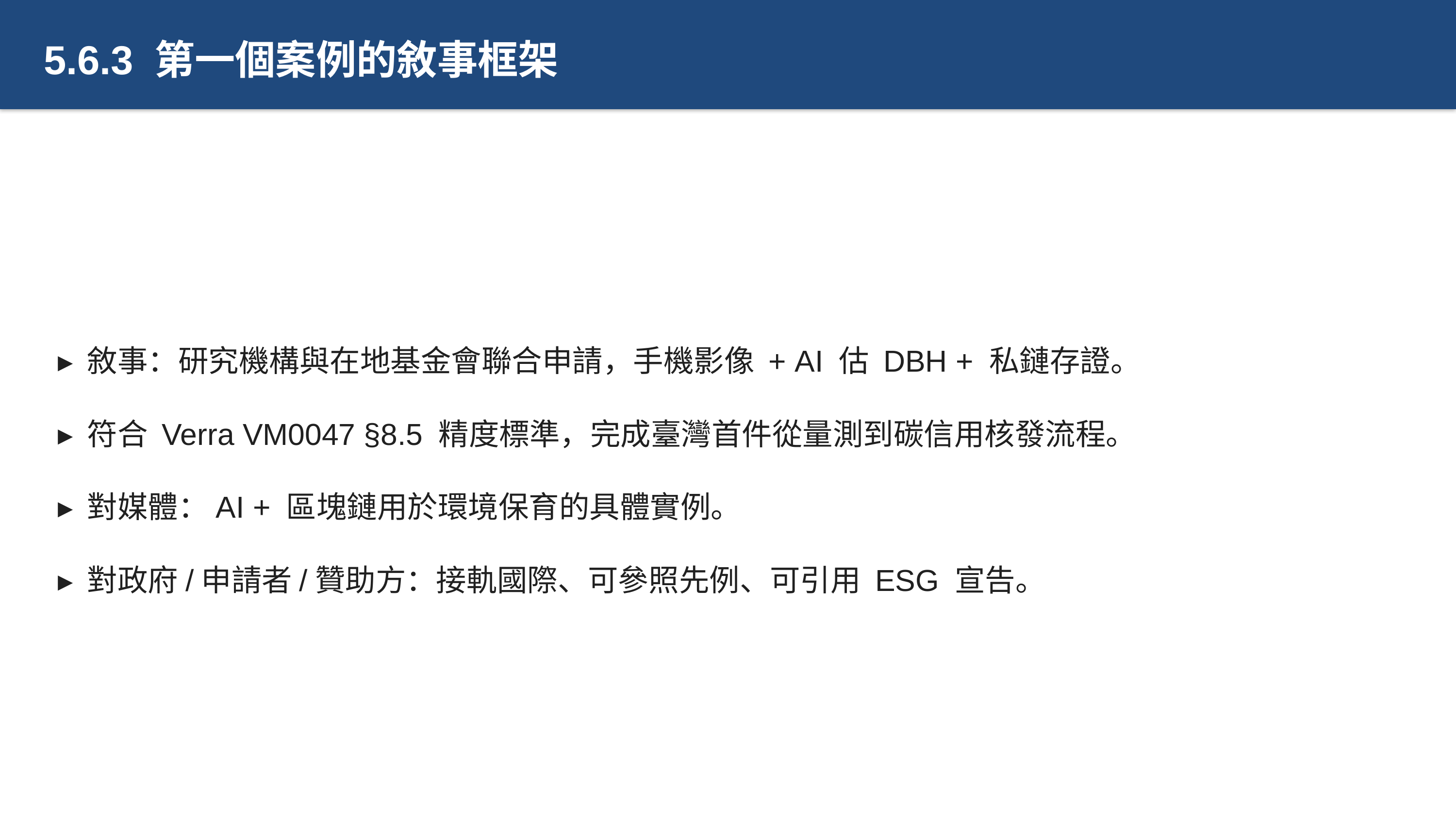

5.6.3 第一個案例的敘事框架
▸ 敘事：研究機構與在地基金會聯合申請，手機影像 + AI 估 DBH + 私鏈存證。
▸ 符合 Verra VM0047 §8.5 精度標準，完成臺灣首件從量測到碳信用核發流程。
▸ 對媒體：AI + 區塊鏈用於環境保育的具體實例。
▸ 對政府/申請者/贊助方：接軌國際、可參照先例、可引用 ESG 宣告。